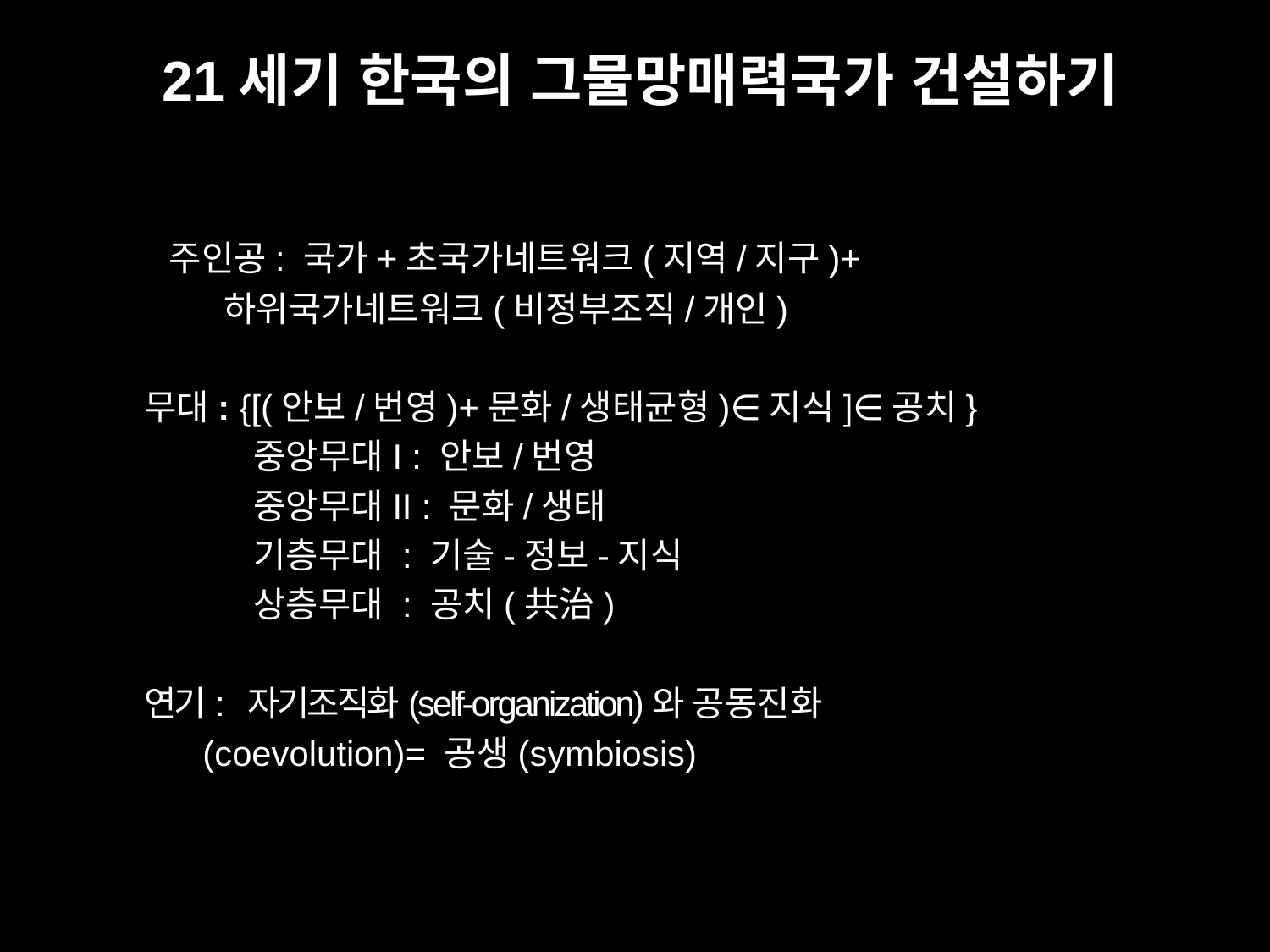

# 21세기 한국의 그물망매력국가 건설하기
       주인공: 국가+초국가네트워크(지역/지구)+
              하위국가네트워크(비정부조직/개인)

      무대: {[(안보/번영)+문화/생태균형)∈지식]∈공치}
                 중앙무대I : 안보/번영
                 중앙무대II : 문화/생태
                 기층무대 : 기술-정보-지식
                 상층무대 : 공치(共治)

      연기:  자기조직화(self-organization)와 공동진화
             (coevolution)= 공생(symbiosis)